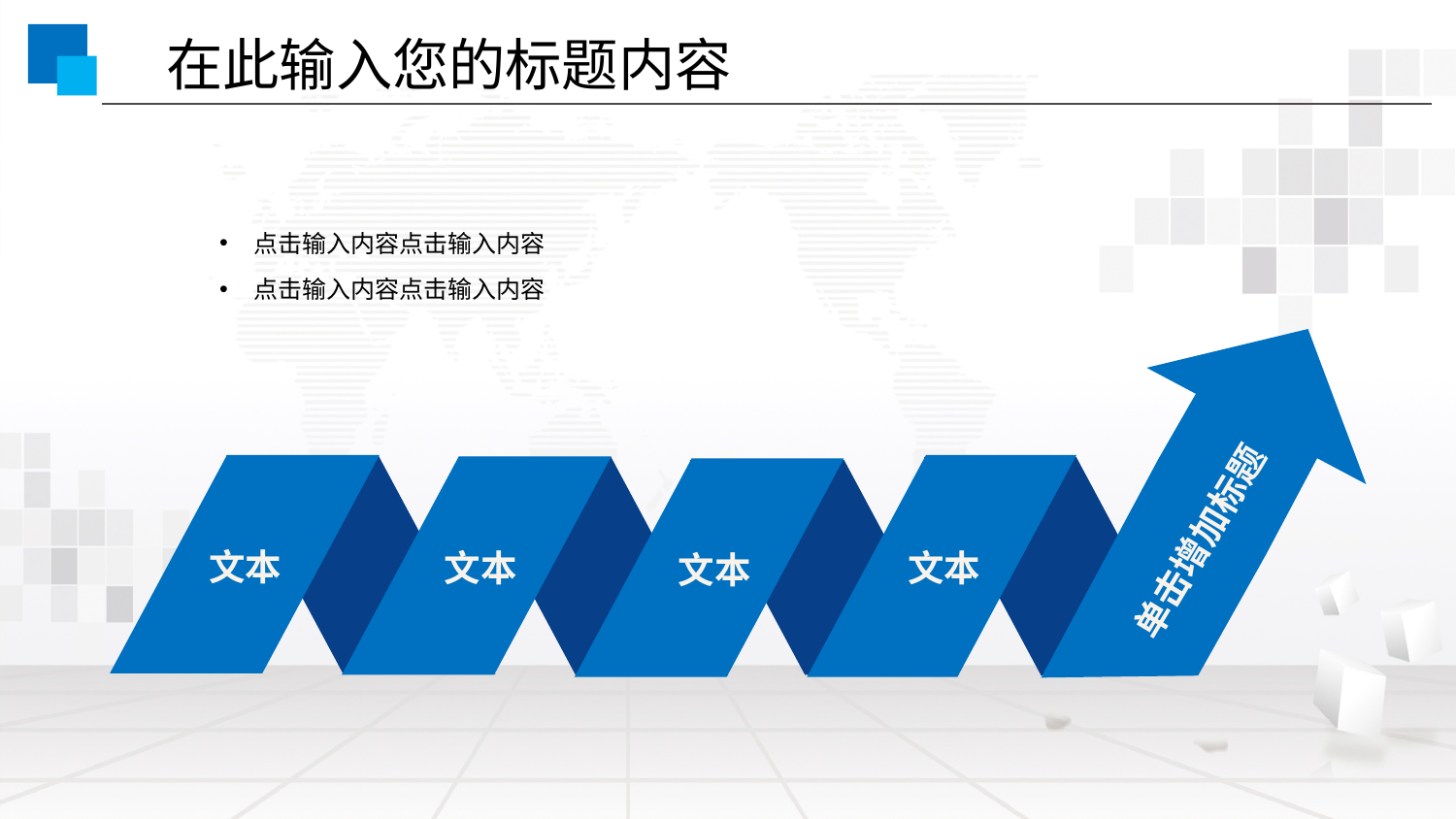

在此输入您的标题内容
点击输入内容点击输入内容
点击输入内容点击输入内容

单击增加标题

文本

文本

文本

文本